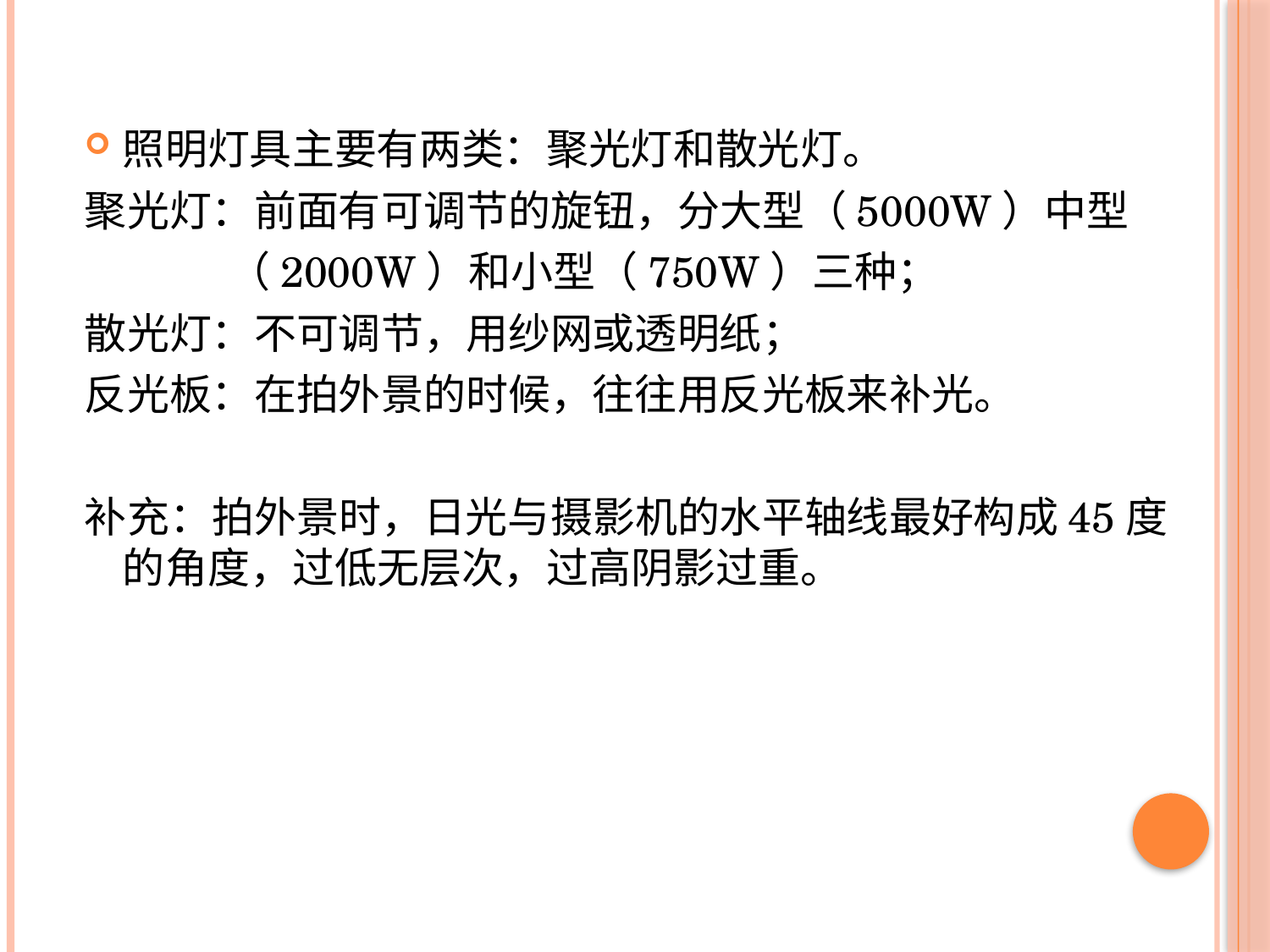

#
照明灯具主要有两类：聚光灯和散光灯。
聚光灯：前面有可调节的旋钮，分大型（5000W）中型
              （2000W）和小型（750W）三种；
散光灯：不可调节，用纱网或透明纸；
反光板：在拍外景的时候，往往用反光板来补光。

补充：拍外景时，日光与摄影机的水平轴线最好构成45度的角度，过低无层次，过高阴影过重。